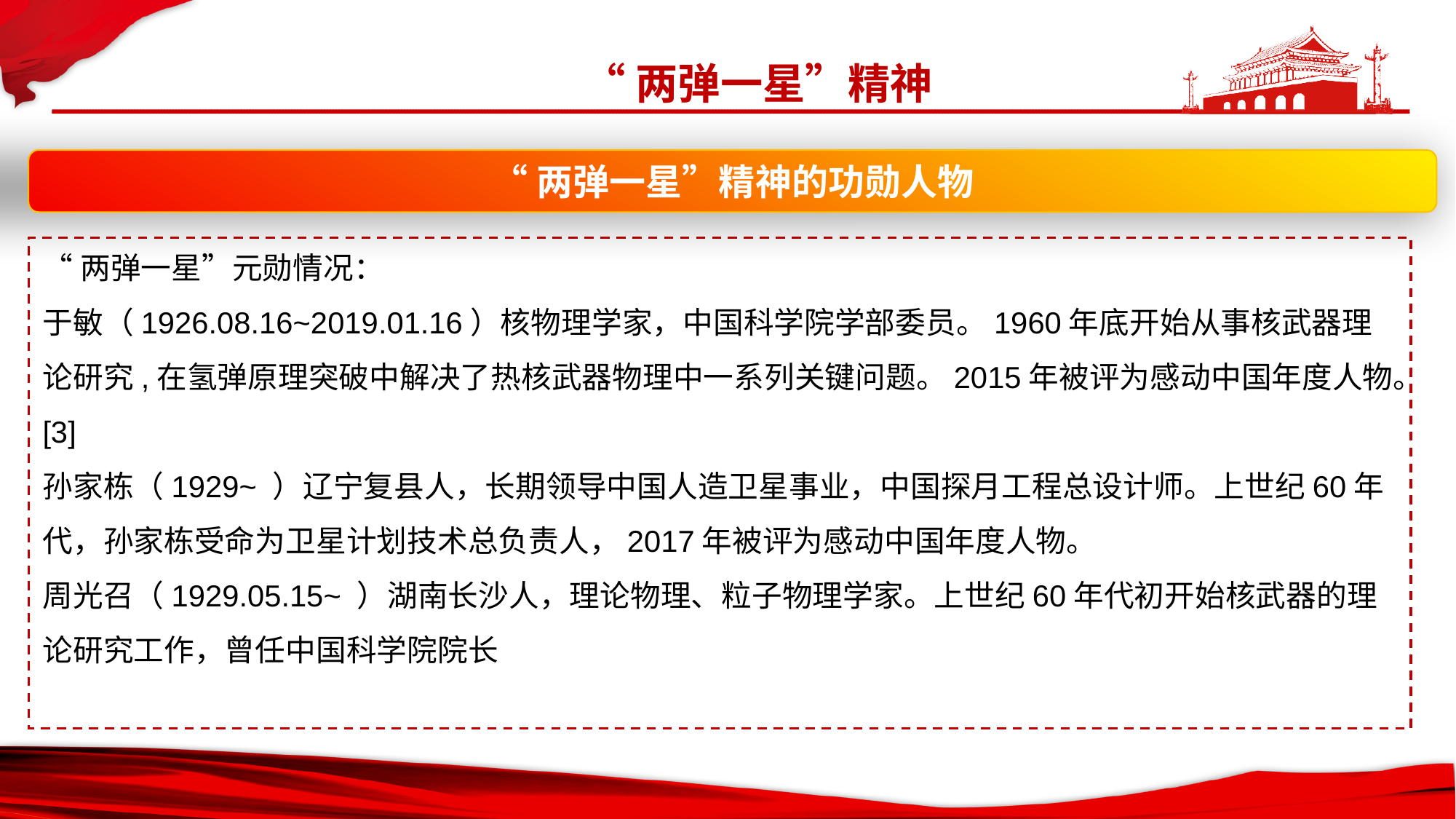

“两弹一星”精神
“两弹一星”精神的功勋人物
“两弹一星”元勋情况：
于敏（1926.08.16~2019.01.16）核物理学家，中国科学院学部委员。1960年底开始从事核武器理论研究,在氢弹原理突破中解决了热核武器物理中一系列关键问题。2015年被评为感动中国年度人物。[3]
孙家栋（1929~ ）辽宁复县人，长期领导中国人造卫星事业，中国探月工程总设计师。上世纪60年代，孙家栋受命为卫星计划技术总负责人，2017年被评为感动中国年度人物。
周光召（1929.05.15~ ）湖南长沙人，理论物理、粒子物理学家。上世纪60年代初开始核武器的理论研究工作，曾任中国科学院院长